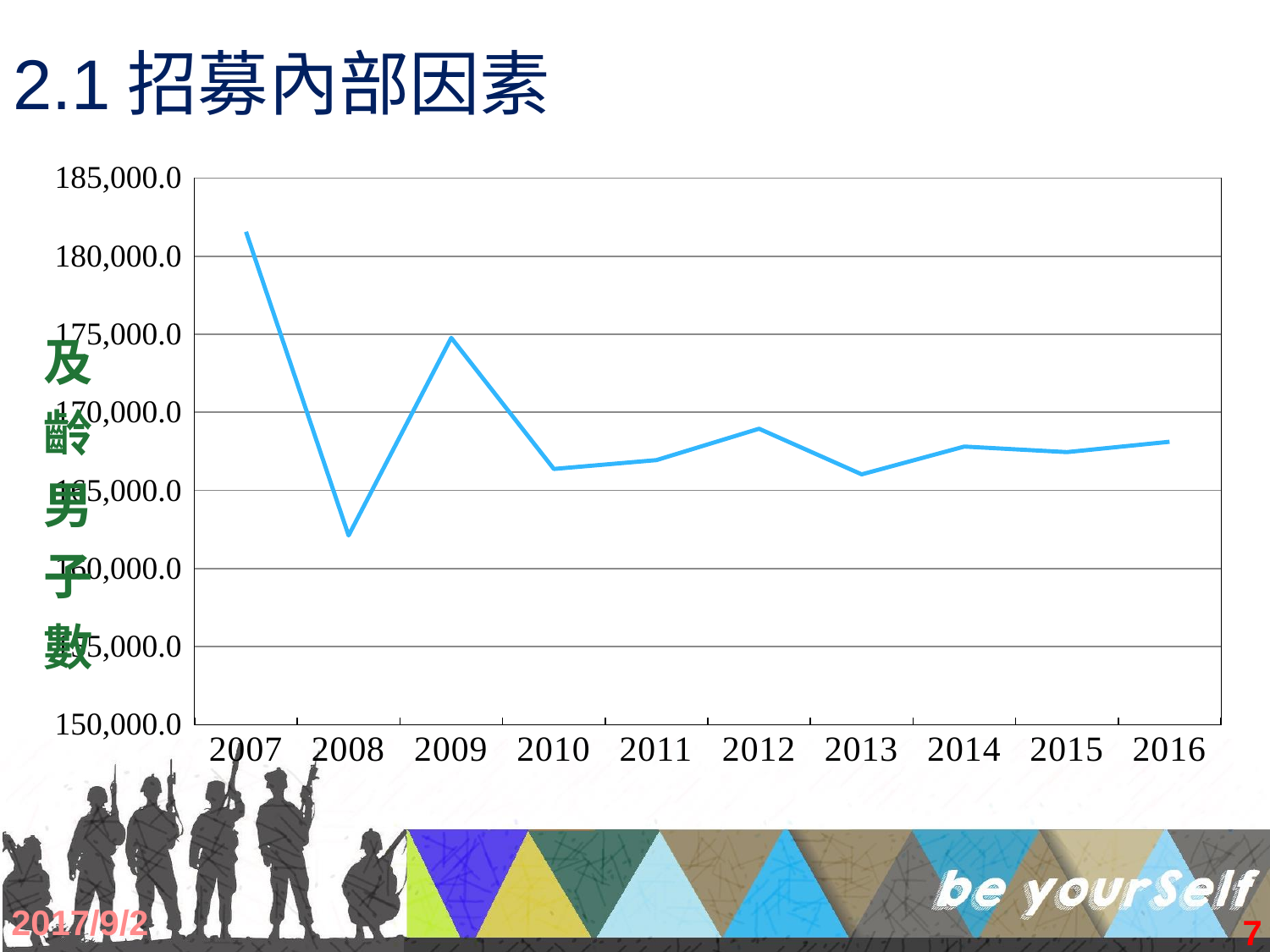

# 2.1招募內部因素

### Chart

| Category | 1997-2016年及齡男子人數統計 |
|---|---|
| 2007 | 181565.0 |
| 2008 | 162117.0 |
| 2009 | 174772.0 |
| 2010 | 166380.0 |
| 2011 | 166945.0 |
| 2012 | 168953.0 |
| 2013 | 166033.0 |
| 2014 | 167811.0 |
| 2015 | 167458.0 |
| 2016 | 168119.0 |
2017/9/2
7